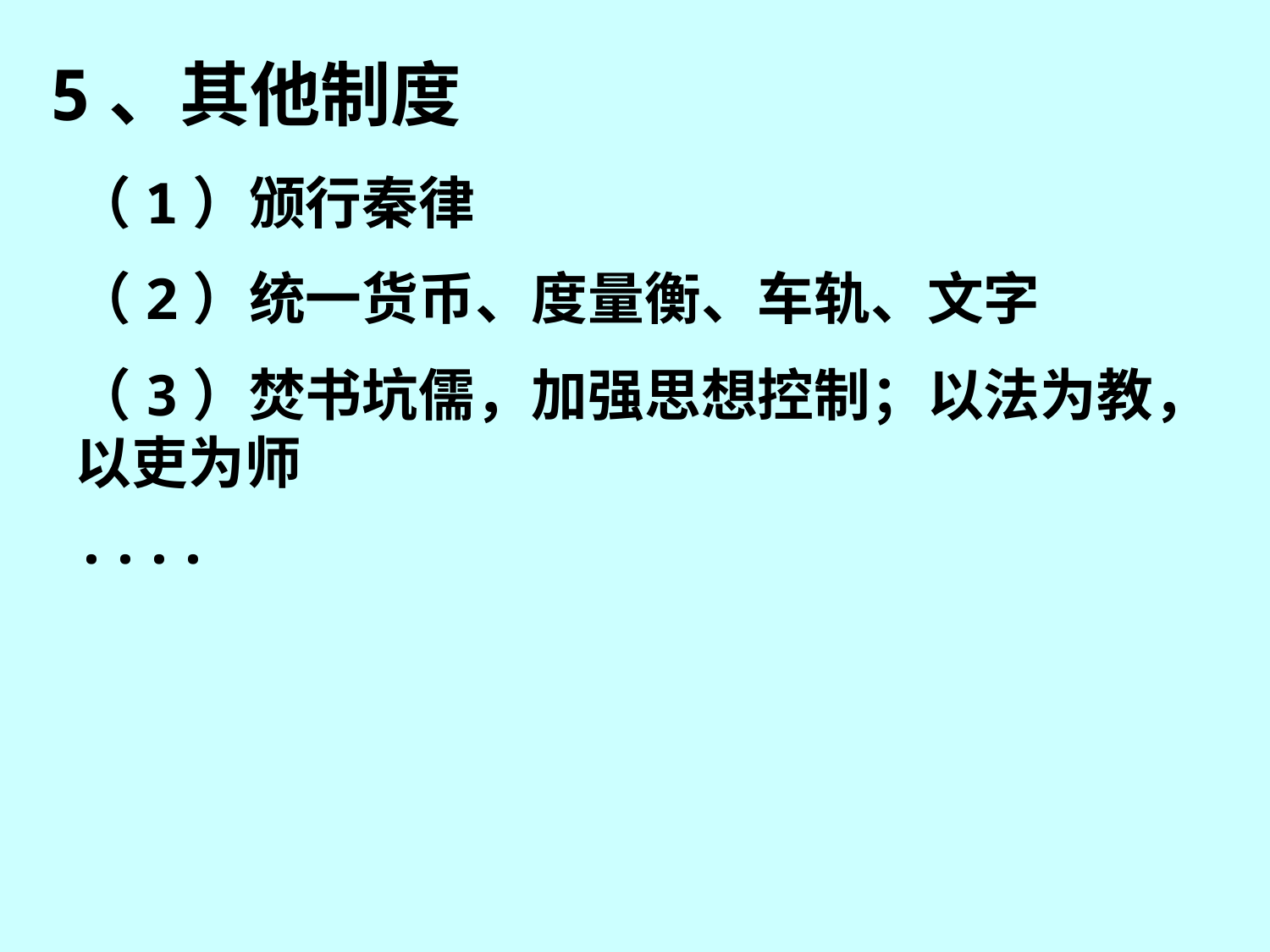

5、其他制度
（1）颁行秦律
（2）统一货币、度量衡、车轨、文字
（3）焚书坑儒，加强思想控制；以法为教，以吏为师
····